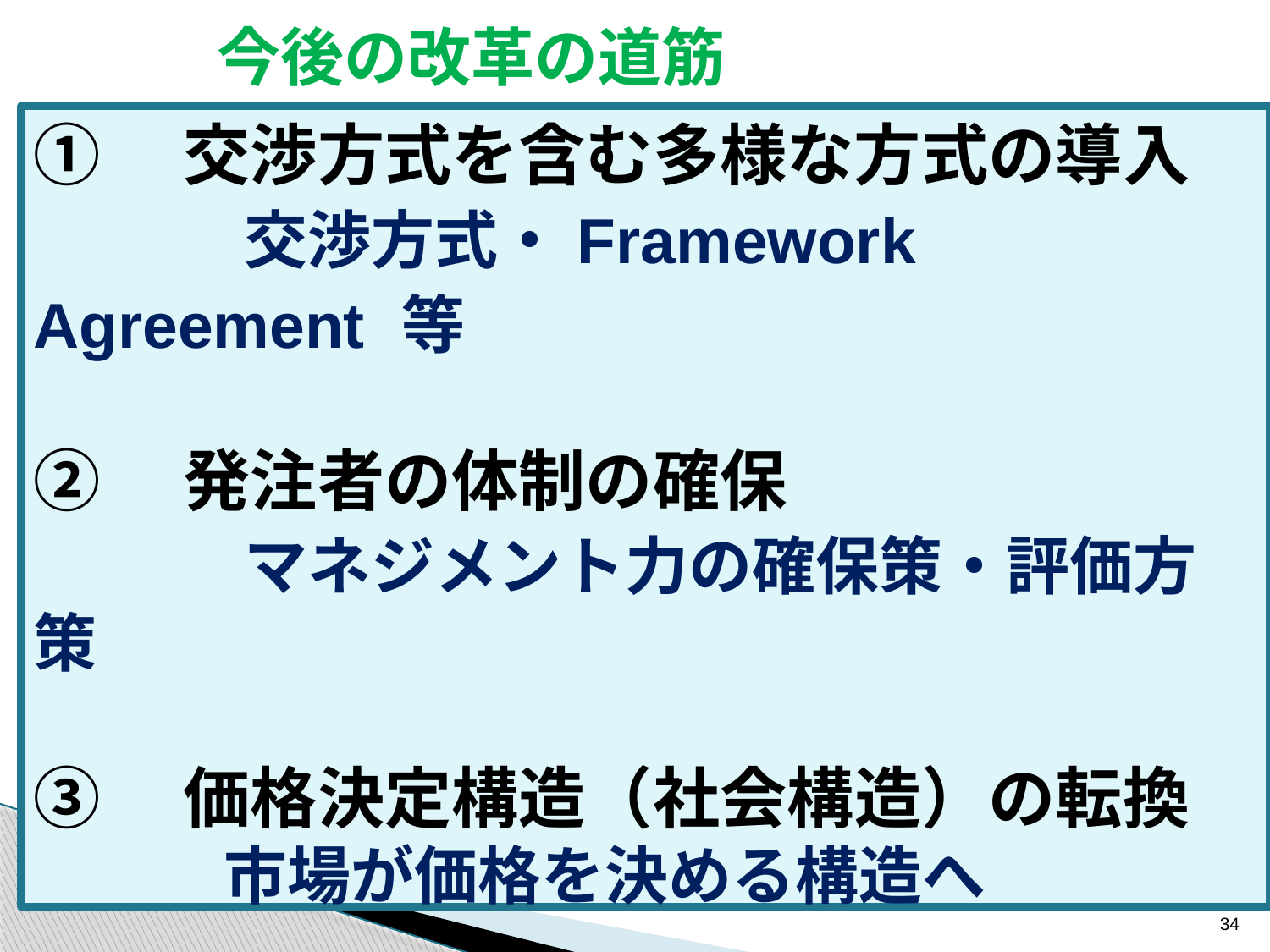

今後の改革の道筋
①　交渉方式を含む多様な方式の導入
　　　交渉方式・Framework Agreement 等

②　発注者の体制の確保
　　　マネジメント力の確保策・評価方策

③　価格決定構造（社会構造）の転換
　　　市場が価格を決める構造へ

④　予定価格上限拘束と落札基準の見直し
　　　（随意契約・契約変更の際も同様）
34